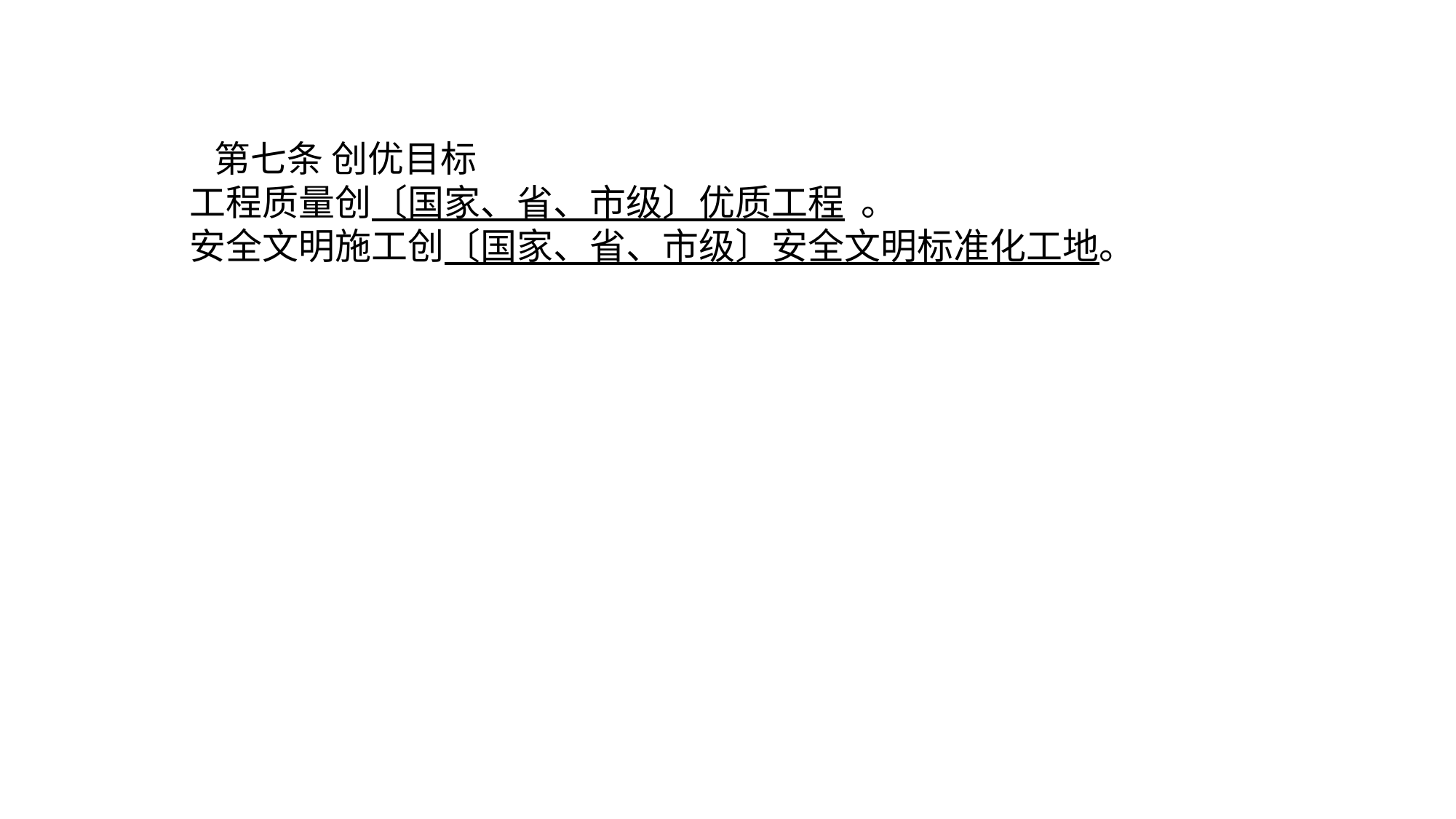

第七条 创优目标
   工程质量创〔国家、省、市级〕优质工程  。
   安全文明施工创〔国家、省、市级〕安全文明标准化工地。